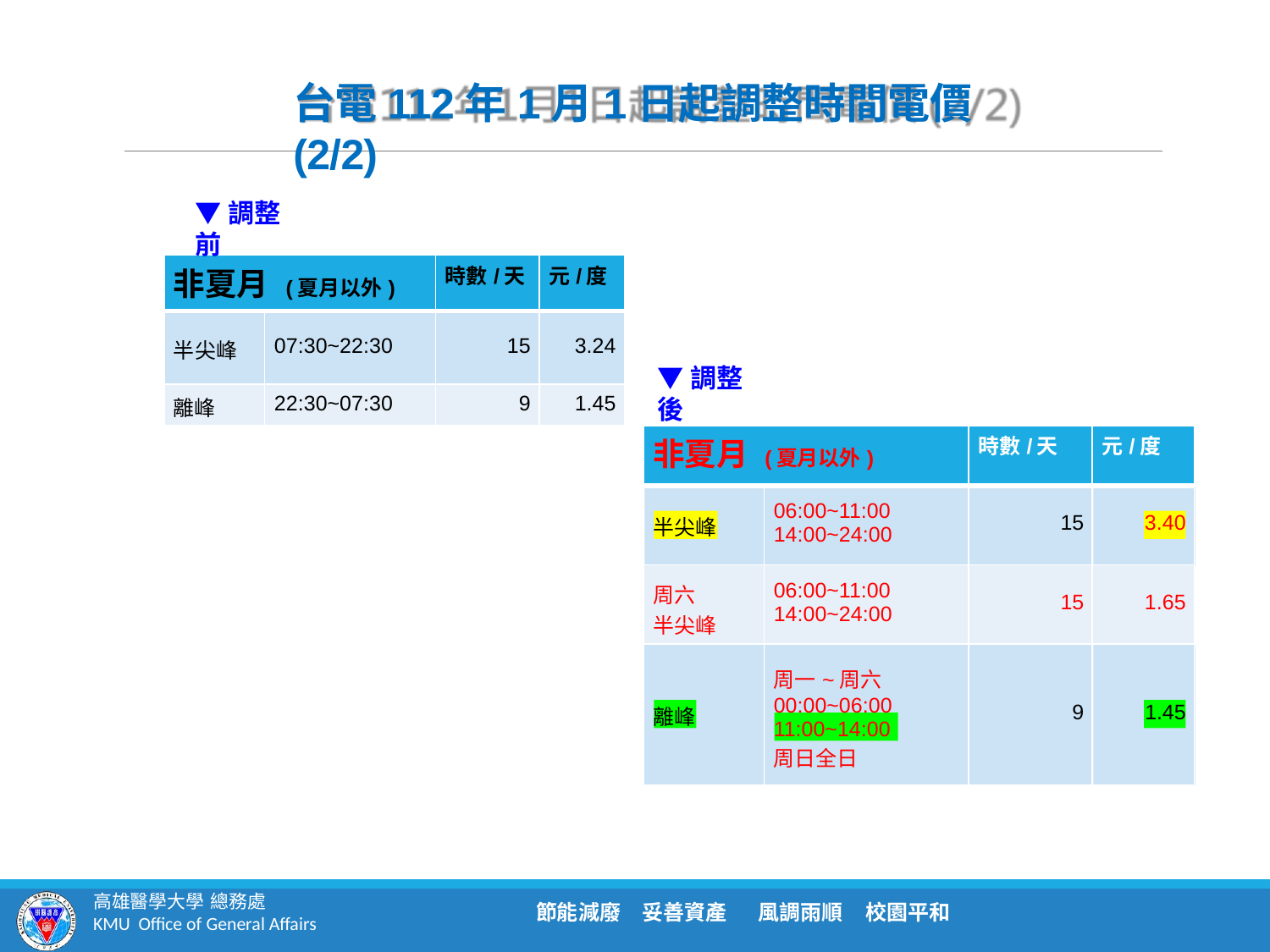

# 台電112年1月1日起調整時間電價 (2/2)
▼調整前
| 非夏月(夏月以外) |  | 時數/天 | 元/度 |
| --- | --- | --- | --- |
| 半尖峰 | 07:30~22:30 | 15 | 3.24 |
| 離峰 | 22:30~07:30 | 9 | 1.45 |
▼調整後
| 非夏月 (夏月以外) |  | 時數/天 | 元/度 |
| --- | --- | --- | --- |
| 半尖峰 | 06:00~11:00 14:00~24:00 | 15 | 3.40 |
| 周六 半尖峰 | 06:00~11:00 14:00~24:00 | 15 | 1.65 |
| 離峰 | 周一~周六 00:00~06:00 11:00~14:00 周日全日 | 9 | 1.45 |

高雄醫學大學 總務處
KMU Office of General Affairs
節能減廢
妥善資產
風調雨順	校園平和